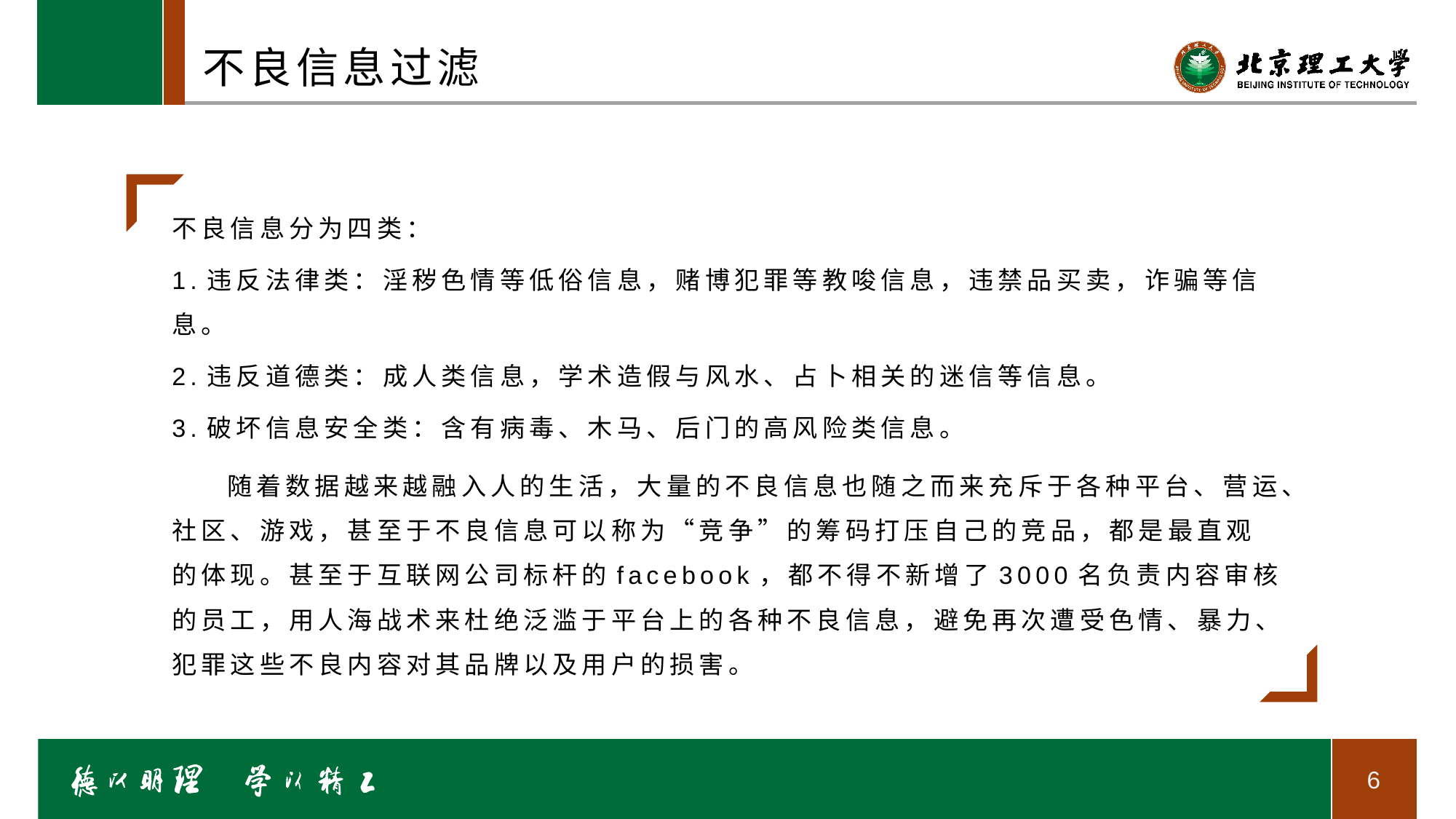

# 不良信息过滤

不良信息分为四类：
1.违反法律类：淫秽色情等低俗信息，赌博犯罪等教唆信息，违禁品买卖，诈骗等信息。
2.违反道德类：成人类信息，学术造假与风水、占卜相关的迷信等信息。
3.破坏信息安全类：含有病毒、木马、后门的高风险类信息。
随着数据越来越融入人的生活，大量的不良信息也随之而来充斥于各种平台、营运、社区、游戏，甚至于不良信息可以称为“竞争”的筹码打压自己的竞品，都是最直观的体现。甚至于互联网公司标杆的facebook，都不得不新增了3000名负责内容审核的员工，用人海战术来杜绝泛滥于平台上的各种不良信息，避免再次遭受色情、暴力、犯罪这些不良内容对其品牌以及用户的损害。